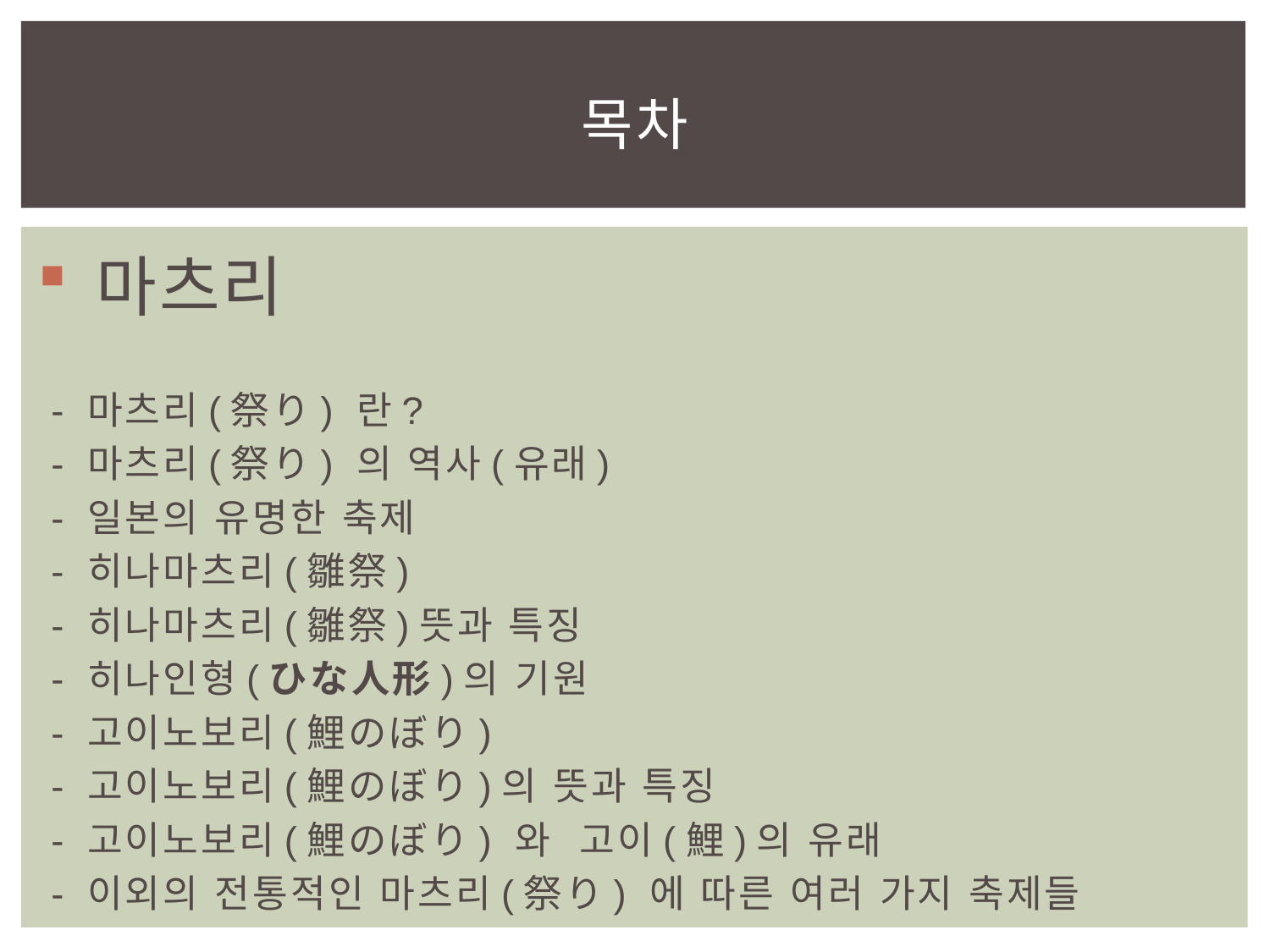

# 목차
마츠리

 - 마츠리(祭り) 란?
 - 마츠리(祭り) 의 역사(유래)
 - 일본의 유명한 축제
 - 히나마츠리(雛祭)
 - 히나마츠리(雛祭)뜻과 특징
 - 히나인형(ひな人形)의 기원
 - 고이노보리(鯉のぼり)
 - 고이노보리(鯉のぼり)의 뜻과 특징
 - 고이노보리(鯉のぼり) 와  고이(鯉)의 유래
 - 이외의 전통적인 마츠리(祭り) 에 따른 여러 가지 축제들